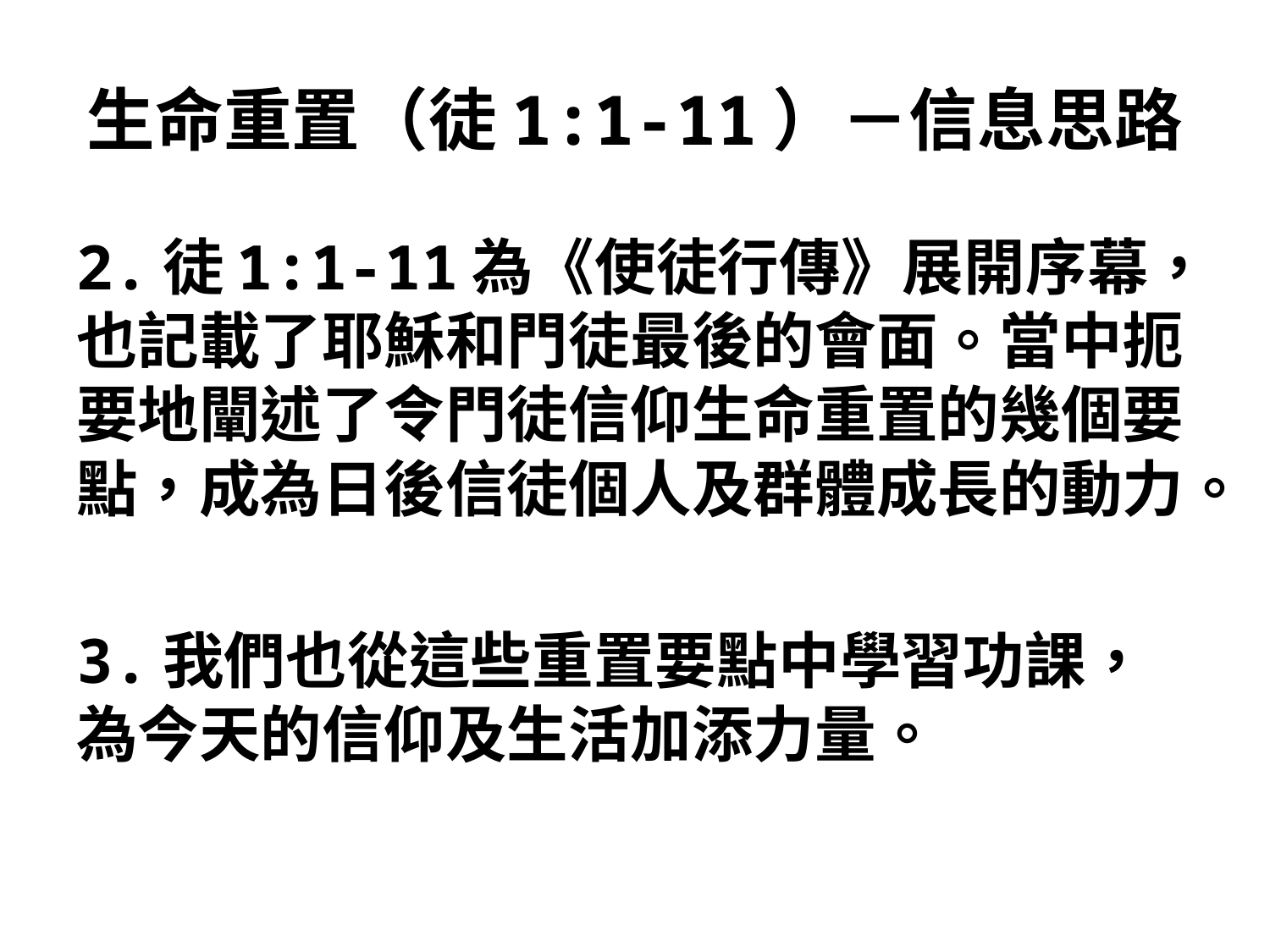

# 生命重置（徒1:1-11）－信息思路
2.徒1:1-11為《使徒行傳》展開序幕，也記載了耶穌和門徒最後的會面。當中扼要地闡述了令門徒信仰生命重置的幾個要點，成為日後信徒個人及群體成長的動力。

3.我們也從這些重置要點中學習功課，為今天的信仰及生活加添力量。